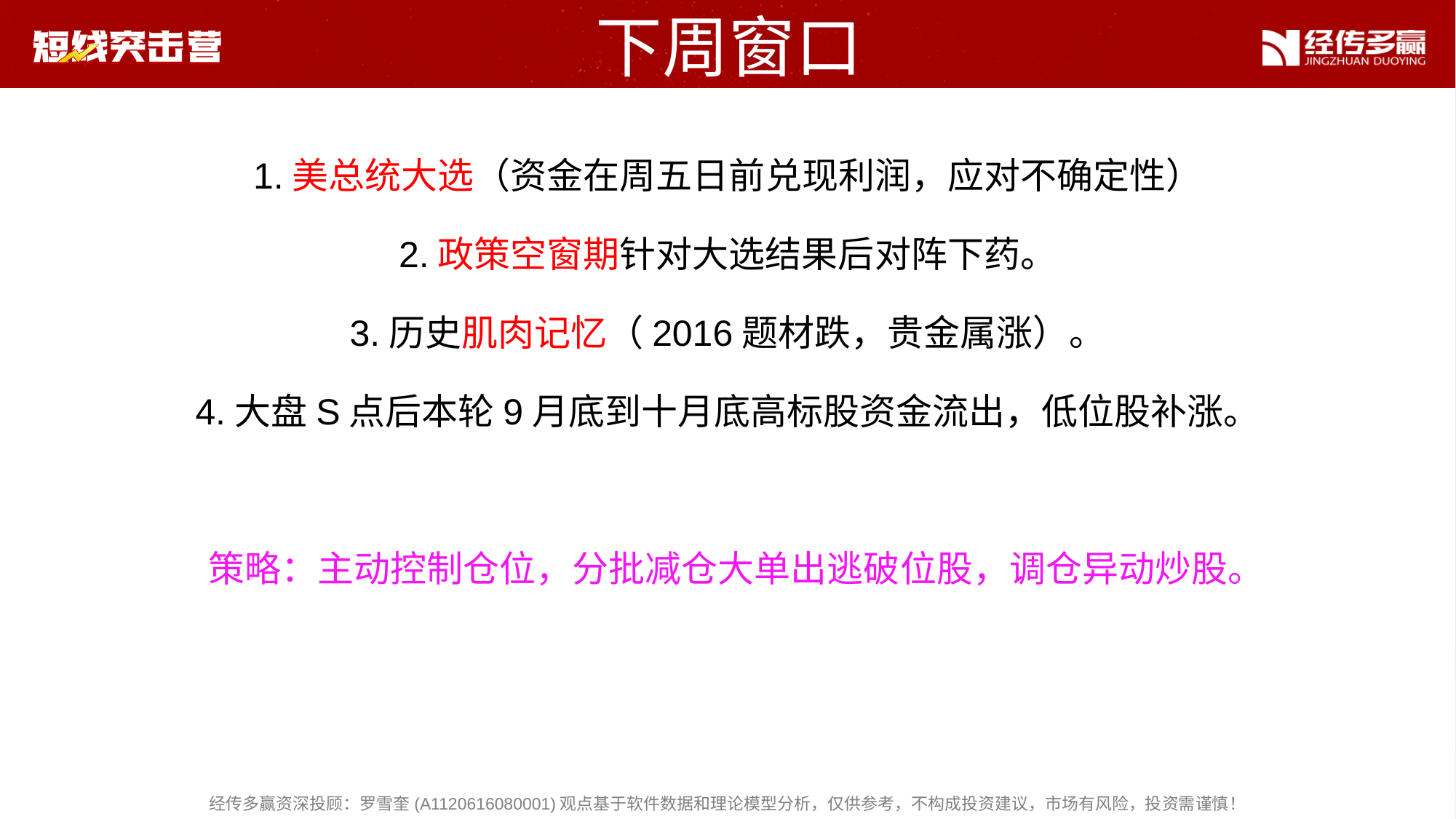

下周窗口
1.美总统大选（资金在周五日前兑现利润，应对不确定性）
2.政策空窗期针对大选结果后对阵下药。
3.历史肌肉记忆（2016题材跌，贵金属涨）。
4.大盘S点后本轮9月底到十月底高标股资金流出，低位股补涨。

 策略：主动控制仓位，分批减仓大单出逃破位股，调仓异动炒股。